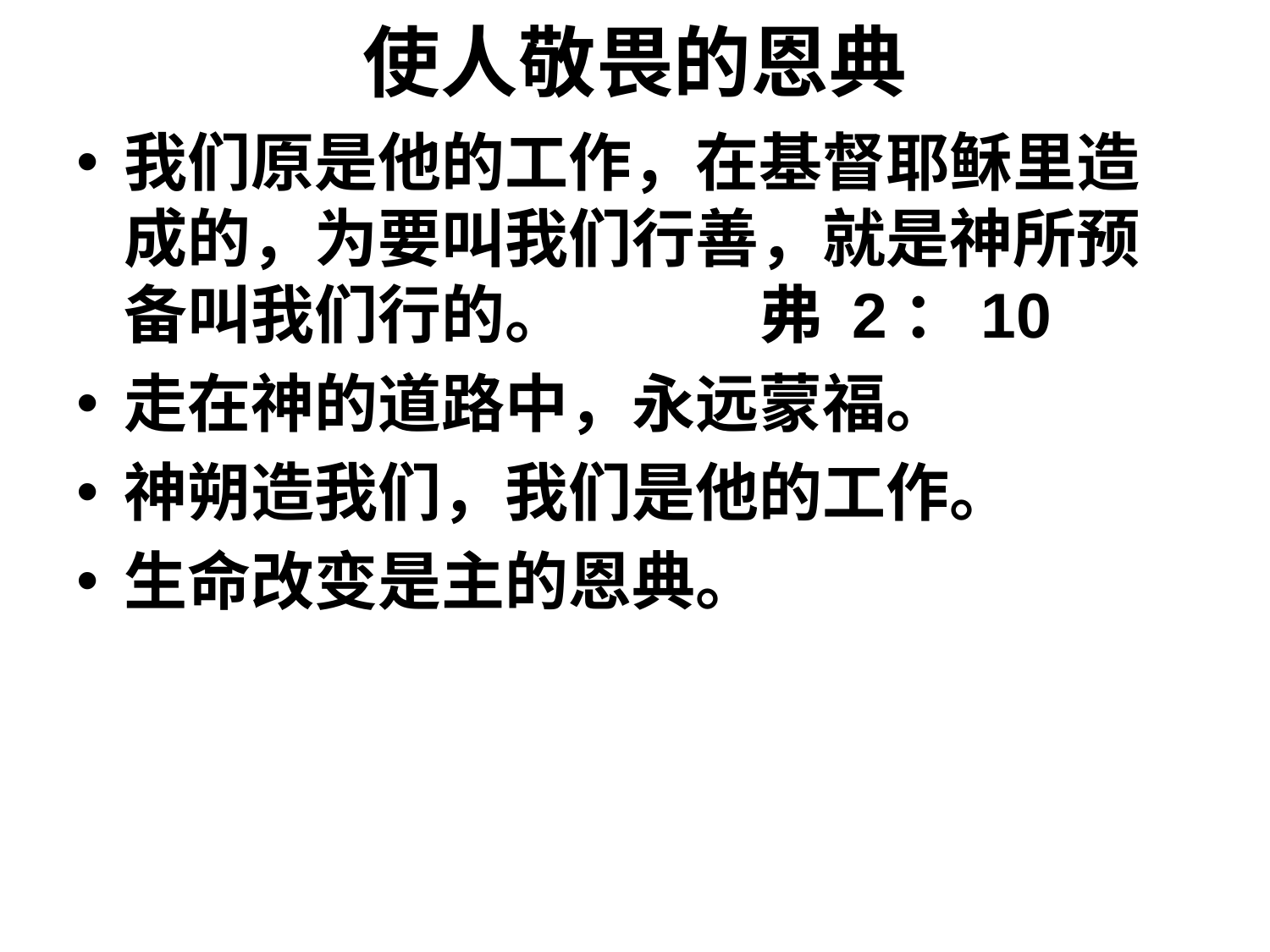

# 使人敬畏的恩典
我们原是他的工作，在基督耶稣里造成的，为要叫我们行善，就是神所预备叫我们行的。		弗 2：10
走在神的道路中，永远蒙福。
神朔造我们，我们是他的工作。
生命改变是主的恩典。